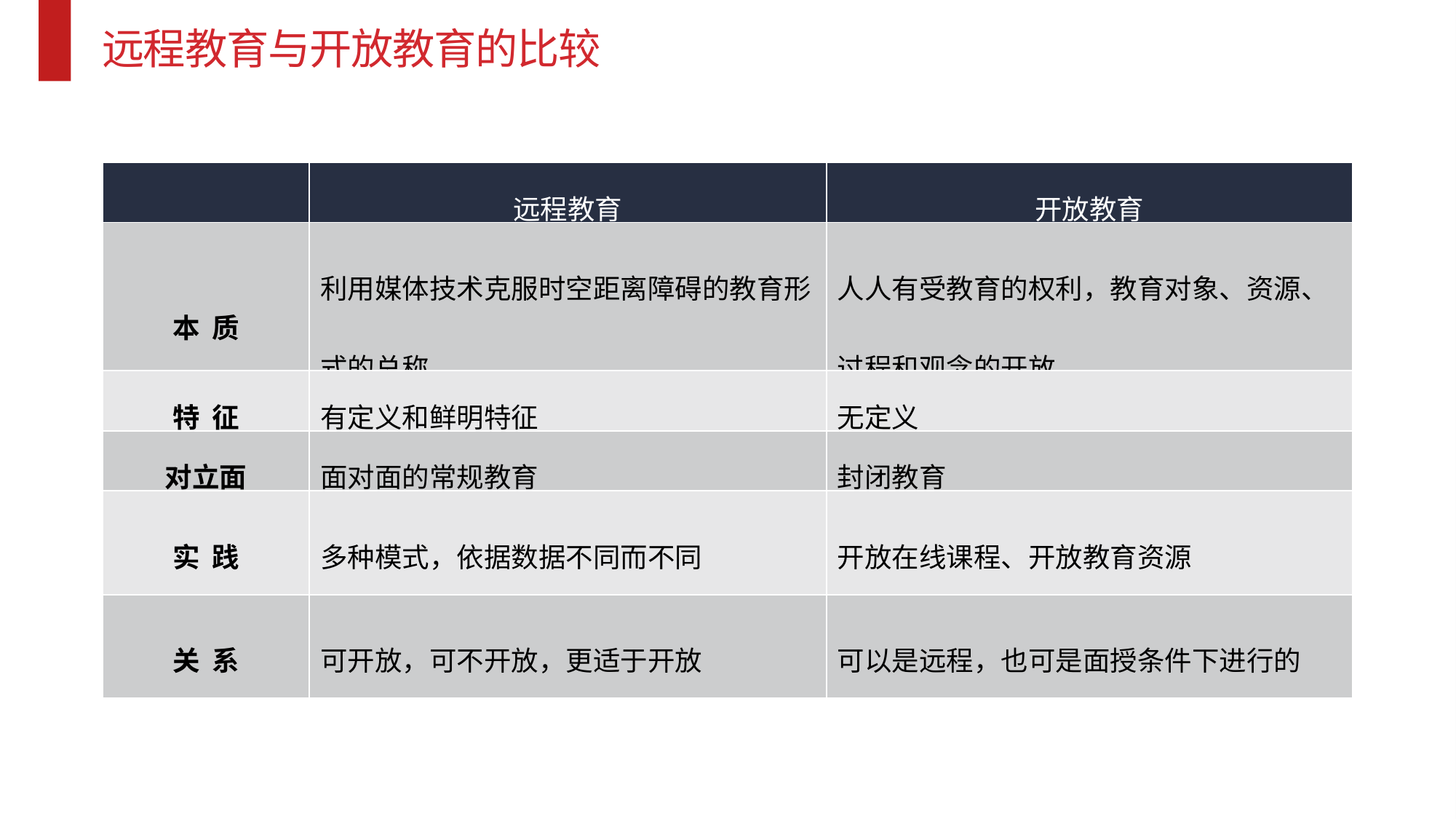

远程教育与开放教育的比较
|  | 远程教育 | 开放教育 |
| --- | --- | --- |
| 本 质 | 利用媒体技术克服时空距离障碍的教育形式的总称 | 人人有受教育的权利，教育对象、资源、过程和观念的开放 |
| 特 征 | 有定义和鲜明特征 | 无定义 |
| 对立面 | 面对面的常规教育 | 封闭教育 |
| 实 践 | 多种模式，依据数据不同而不同 | 开放在线课程、开放教育资源 |
| 关 系 | 可开放，可不开放，更适于开放 | 可以是远程，也可是面授条件下进行的 |